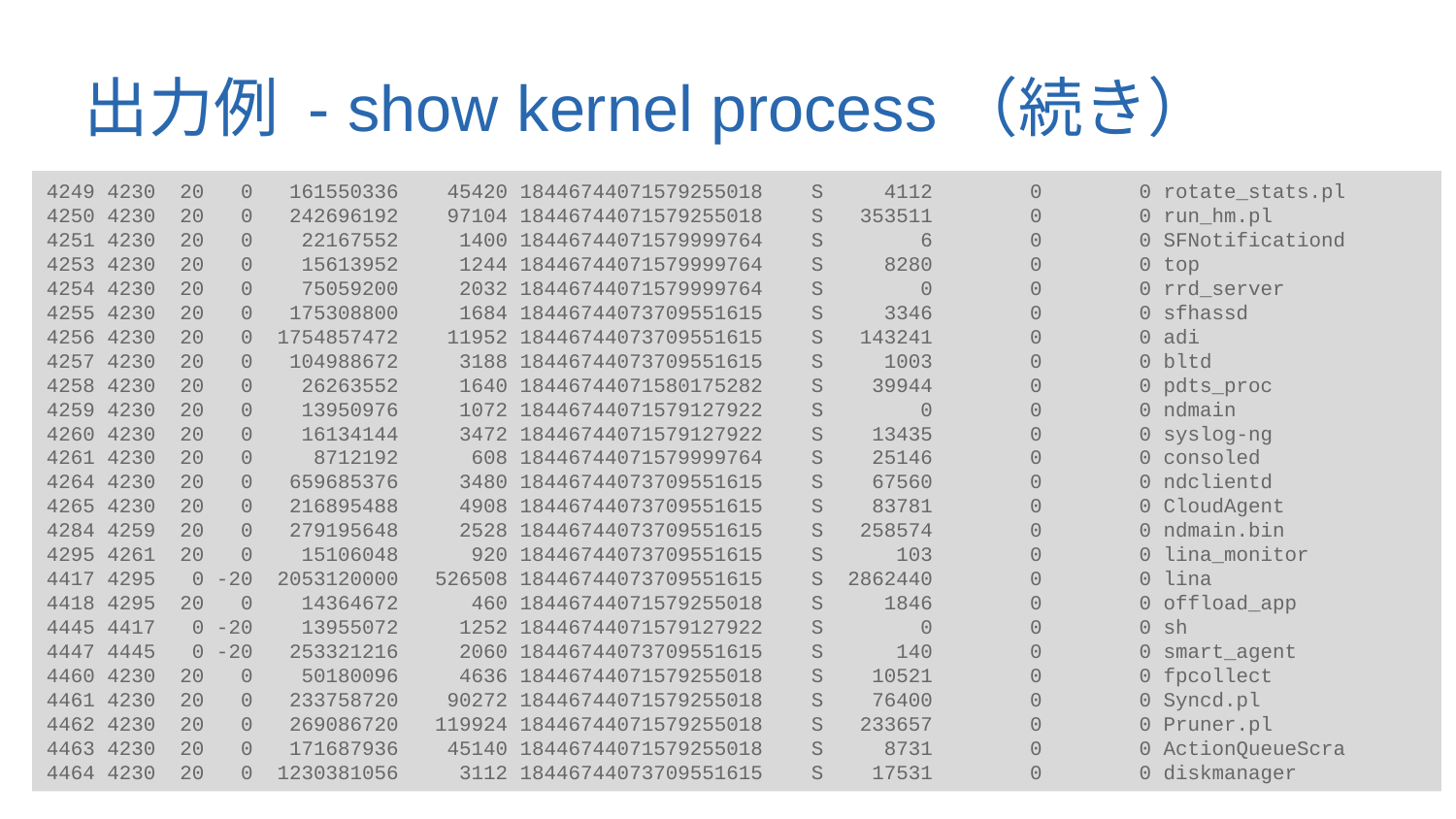

# 出力例 - show kernel process（続き）
4249 4230  20   0   161550336    45420 18446744071579255018    S     4112        0        0 rotate_stats.pl
4250 4230  20   0   242696192    97104 18446744071579255018    S   353511        0        0 run_hm.pl
4251 4230  20   0    22167552     1400 18446744071579999764    S        6        0        0 SFNotificationd
4253 4230  20   0    15613952     1244 18446744071579999764    S     8280        0        0 top
4254 4230  20   0    75059200     2032 18446744071579999764    S        0        0        0 rrd_server
4255 4230  20   0   175308800     1684 18446744073709551615    S     3346        0        0 sfhassd
4256 4230  20   0  1754857472    11952 18446744073709551615    S   143241        0        0 adi
4257 4230  20   0   104988672     3188 18446744073709551615    S     1003        0        0 bltd
4258 4230  20   0    26263552     1640 18446744071580175282    S    39944        0        0 pdts_proc
4259 4230  20   0    13950976     1072 18446744071579127922    S        0        0        0 ndmain
4260 4230  20   0    16134144     3472 18446744071579127922    S    13435        0        0 syslog-ng
4261 4230  20   0     8712192      608 18446744071579999764    S    25146        0        0 consoled
4264 4230  20   0   659685376     3480 18446744073709551615    S    67560        0        0 ndclientd
4265 4230  20   0   216895488     4908 18446744073709551615    S    83781        0        0 CloudAgent
4284 4259  20   0   279195648     2528 18446744073709551615    S   258574        0        0 ndmain.bin
4295 4261  20   0    15106048      920 18446744073709551615    S      103        0        0 lina_monitor
4417 4295   0 -20  2053120000   526508 18446744073709551615    S  2862440        0        0 lina
4418 4295  20   0    14364672      460 18446744071579255018    S     1846        0        0 offload_app
4445 4417   0 -20    13955072     1252 18446744071579127922    S        0        0        0 sh
4447 4445   0 -20   253321216     2060 18446744073709551615    S      140        0        0 smart_agent
4460 4230  20   0    50180096     4636 18446744071579255018    S    10521        0        0 fpcollect
4461 4230  20   0   233758720    90272 18446744071579255018    S    76400        0        0 Syncd.pl
4462 4230  20   0   269086720   119924 18446744071579255018    S   233657        0        0 Pruner.pl
4463 4230  20   0   171687936    45140 18446744071579255018    S     8731        0        0 ActionQueueScra
4464 4230  20   0  1230381056     3112 18446744073709551615    S    17531        0        0 diskmanager